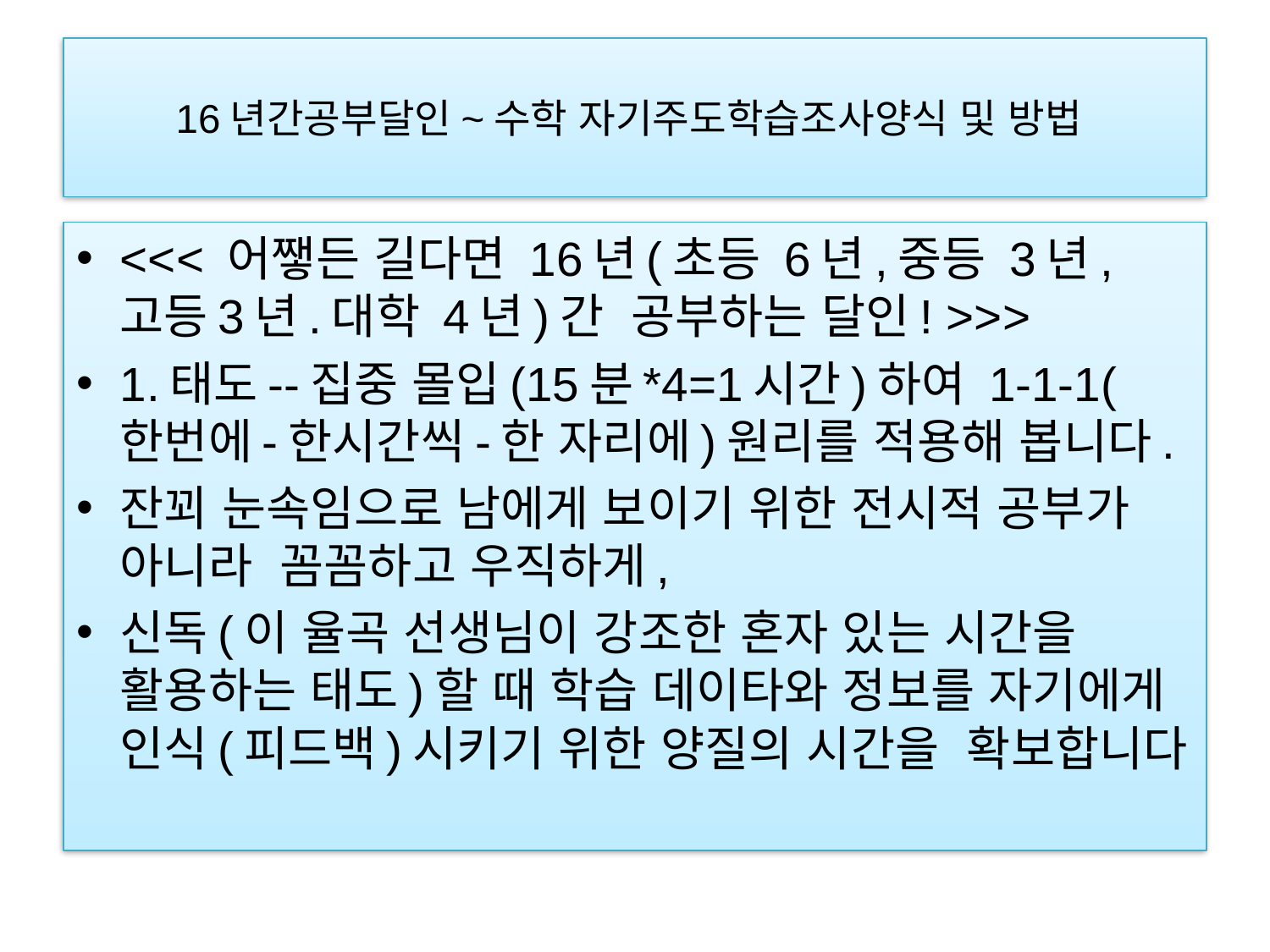

# 16년간공부달인~수학 자기주도학습조사양식 및 방법
<<< 어쨓든 길다면 16년(초등 6년,중등 3년,  고등3년.대학 4년)간  공부하는 달인! >>>
1.태도--집중 몰입(15분*4=1시간)하여 1-1-1(한번에-한시간씩-한 자리에)원리를 적용해 봅니다.
잔꾀 눈속임으로 남에게 보이기 위한 전시적 공부가 아니라  꼼꼼하고 우직하게,
신독(이 율곡 선생님이 강조한 혼자 있는 시간을 활용하는 태도)할 때 학습 데이타와 정보를 자기에게 인식(피드백)시키기 위한 양질의 시간을  확보합니다